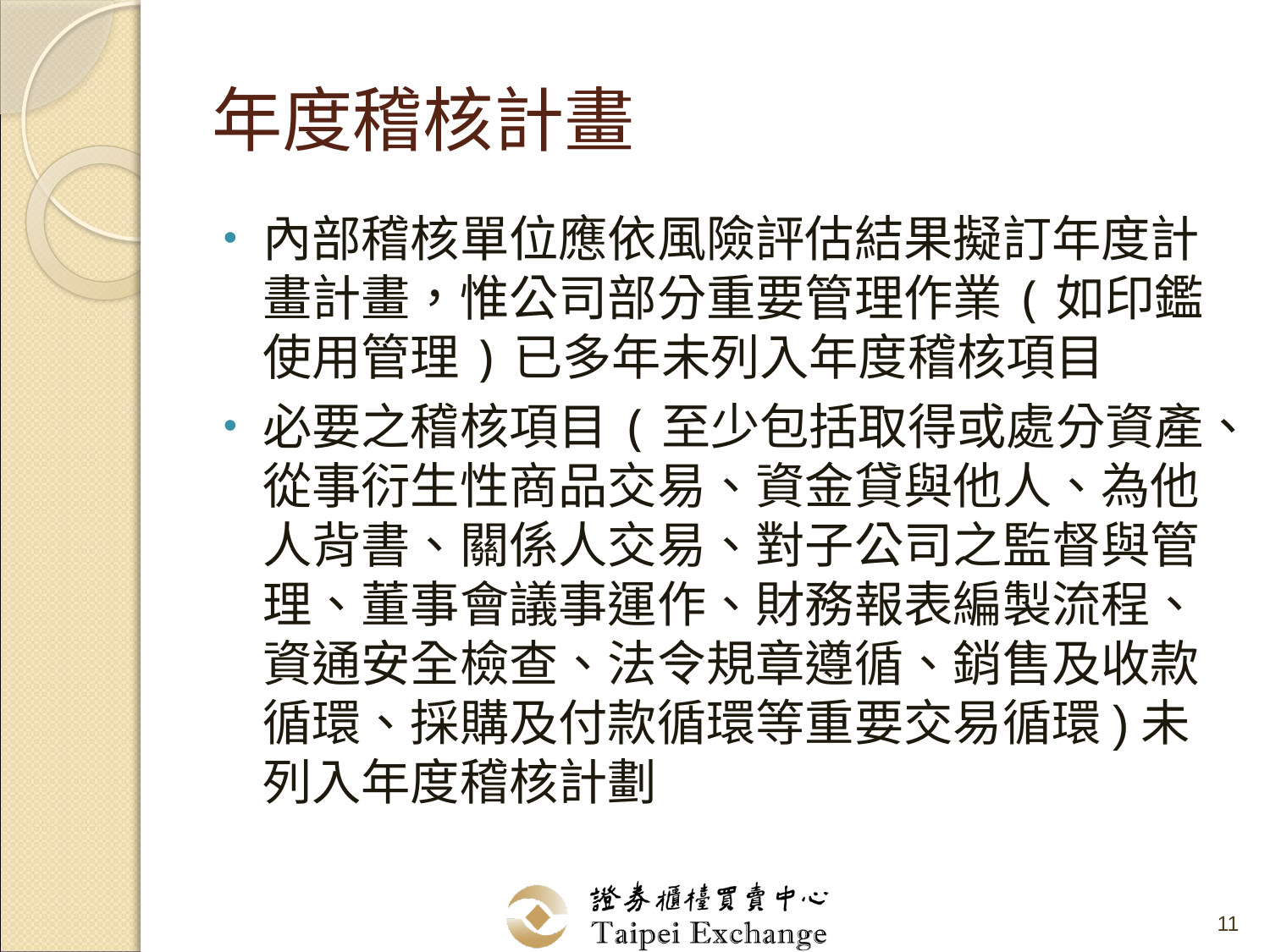

# 年度稽核計畫
內部稽核單位應依風險評估結果擬訂年度計畫計畫，惟公司部分重要管理作業(如印鑑使用管理)已多年未列入年度稽核項目
必要之稽核項目(至少包括取得或處分資產、從事衍生性商品交易、資金貸與他人、為他人背書、關係人交易、對子公司之監督與管理、董事會議事運作、財務報表編製流程、資通安全檢查、法令規章遵循、銷售及收款循環、採購及付款循環等重要交易循環)未列入年度稽核計劃

11